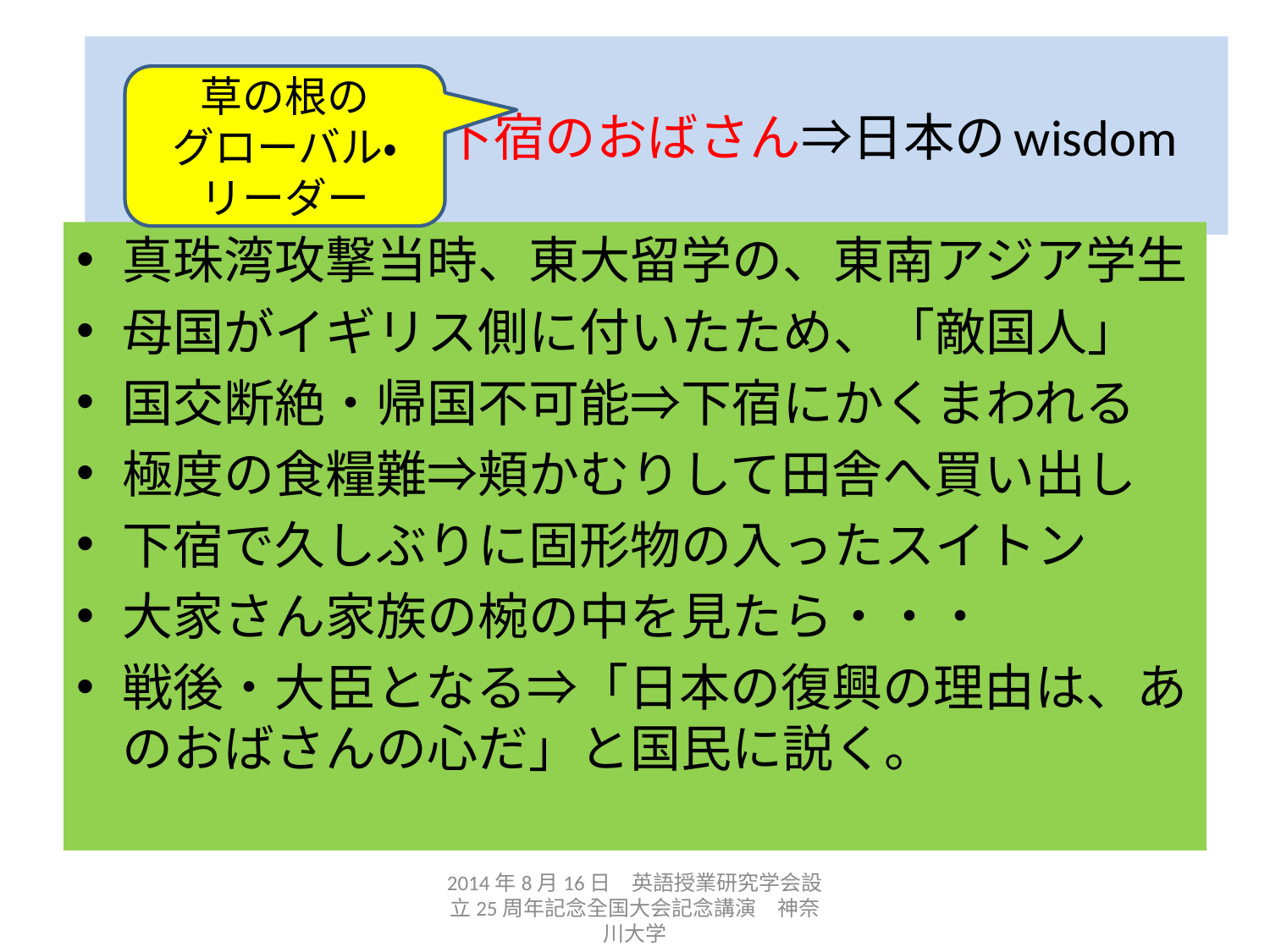

# 逸話その１．下宿のおばさん⇒日本のwisdom
草の根の
グローバル・リーダー
真珠湾攻撃当時、東大留学の、東南アジア学生
母国がイギリス側に付いたため、「敵国人」
国交断絶・帰国不可能⇒下宿にかくまわれる
極度の食糧難⇒頬かむりして田舎へ買い出し
下宿で久しぶりに固形物の入ったスイトン
大家さん家族の椀の中を見たら・・・
戦後・大臣となる⇒「日本の復興の理由は、あのおばさんの心だ」と国民に説く。
2014年8月16日　英語授業研究学会設立25周年記念全国大会記念講演　神奈川大学